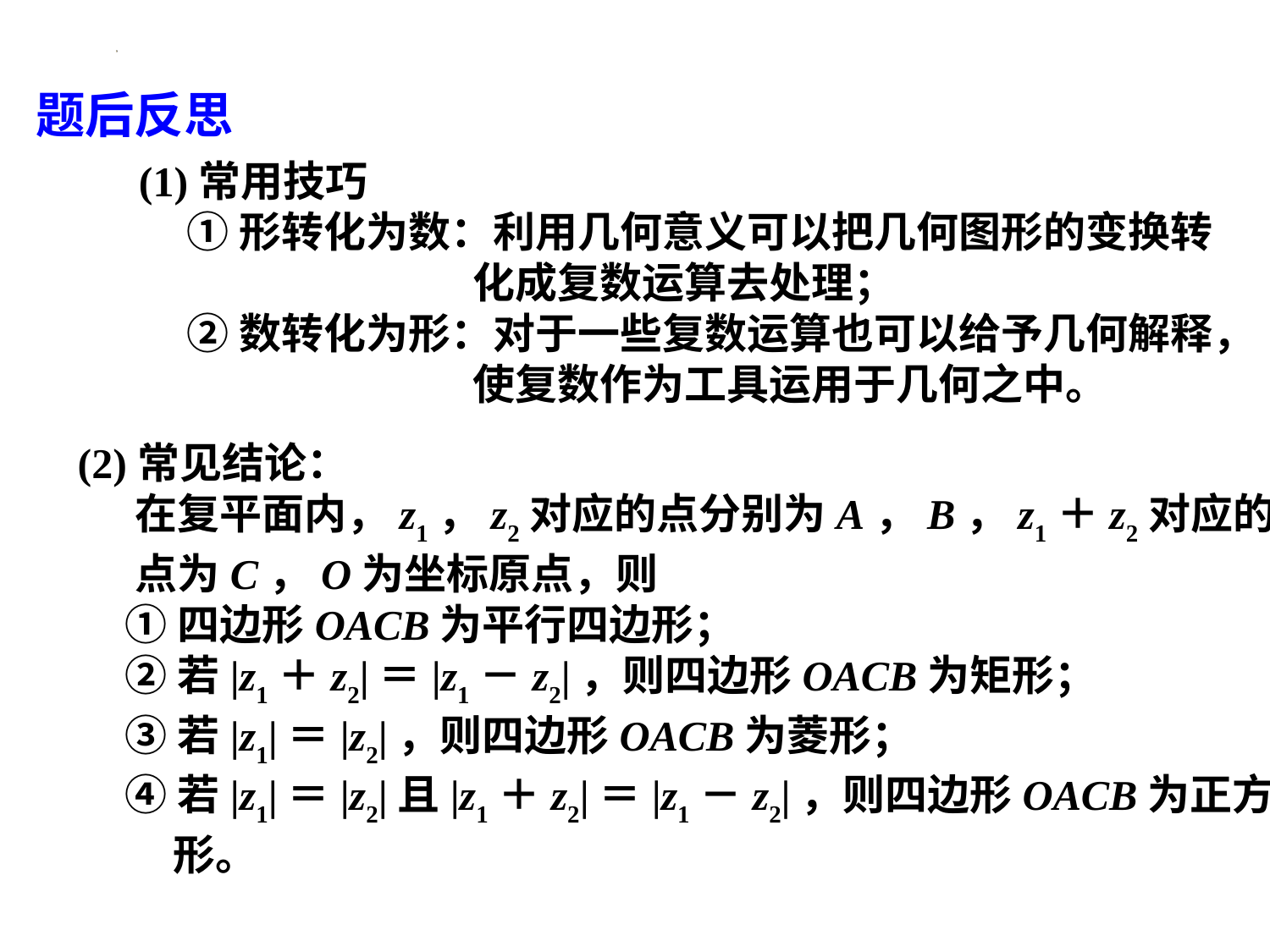

题后反思
(1)常用技巧
     ①形转化为数：利用几何意义可以把几何图形的变换转
                                  化成复数运算去处理；
     ②数转化为形：对于一些复数运算也可以给予几何解释，
                                  使复数作为工具运用于几何之中。
(2)常见结论：
     在复平面内，z1，z2对应的点分别为A，B，z1＋z2对应的
     点为C，O为坐标原点，则
     ①四边形OACB为平行四边形；
     ②若|z1＋z2|＝|z1－z2|，则四边形OACB为矩形；
     ③若|z1|＝|z2|，则四边形OACB为菱形；
     ④若|z1|＝|z2|且|z1＋z2|＝|z1－z2|，则四边形OACB为正方
         形。